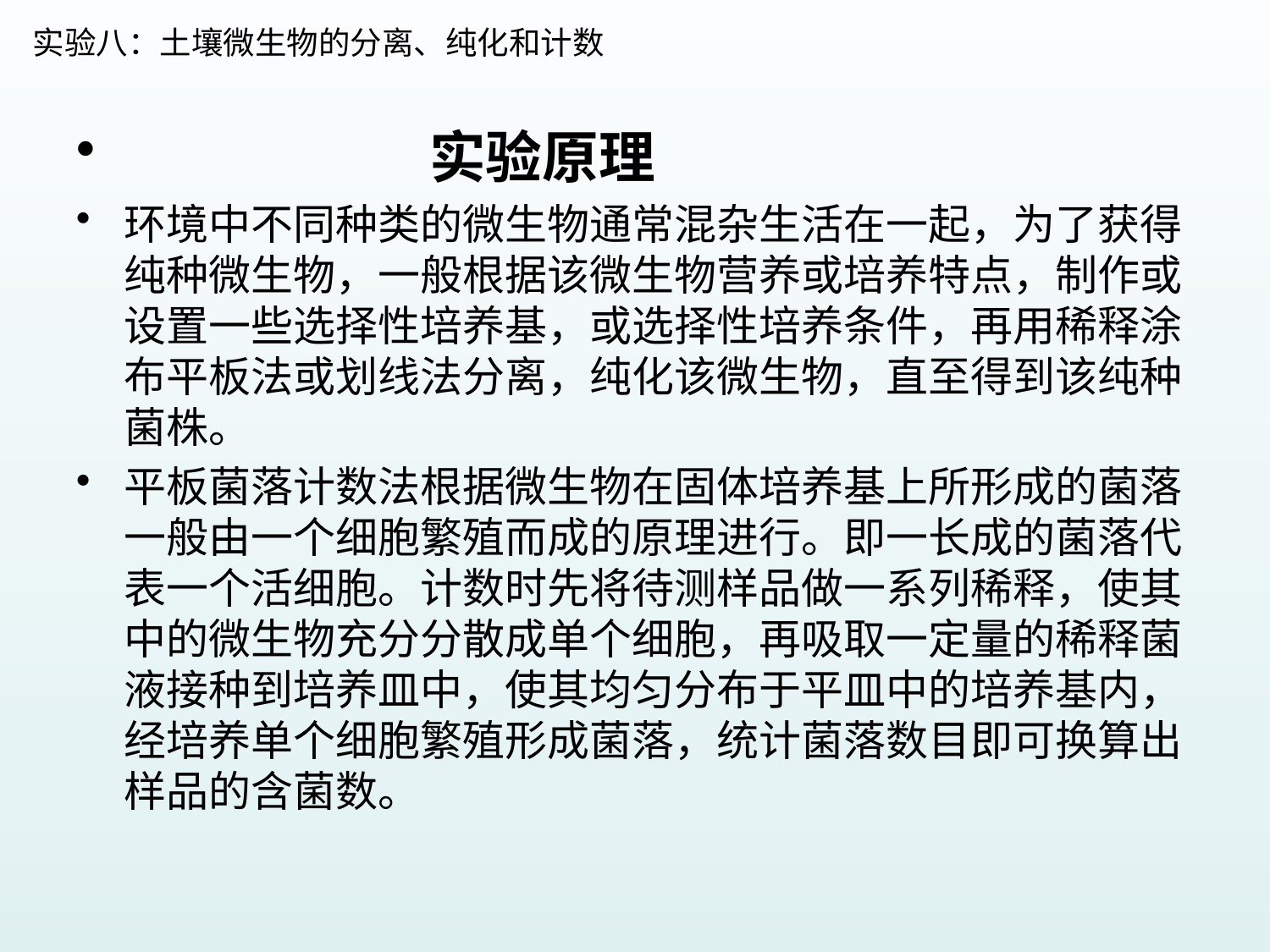

实验八：土壤微生物的分离、纯化和计数
                       实验原理
环境中不同种类的微生物通常混杂生活在一起，为了获得纯种微生物，一般根据该微生物营养或培养特点，制作或设置一些选择性培养基，或选择性培养条件，再用稀释涂布平板法或划线法分离，纯化该微生物，直至得到该纯种菌株。
平板菌落计数法根据微生物在固体培养基上所形成的菌落一般由一个细胞繁殖而成的原理进行。即一长成的菌落代表一个活细胞。计数时先将待测样品做一系列稀释，使其中的微生物充分分散成单个细胞，再吸取一定量的稀释菌液接种到培养皿中，使其均匀分布于平皿中的培养基内，经培养单个细胞繁殖形成菌落，统计菌落数目即可换算出样品的含菌数。